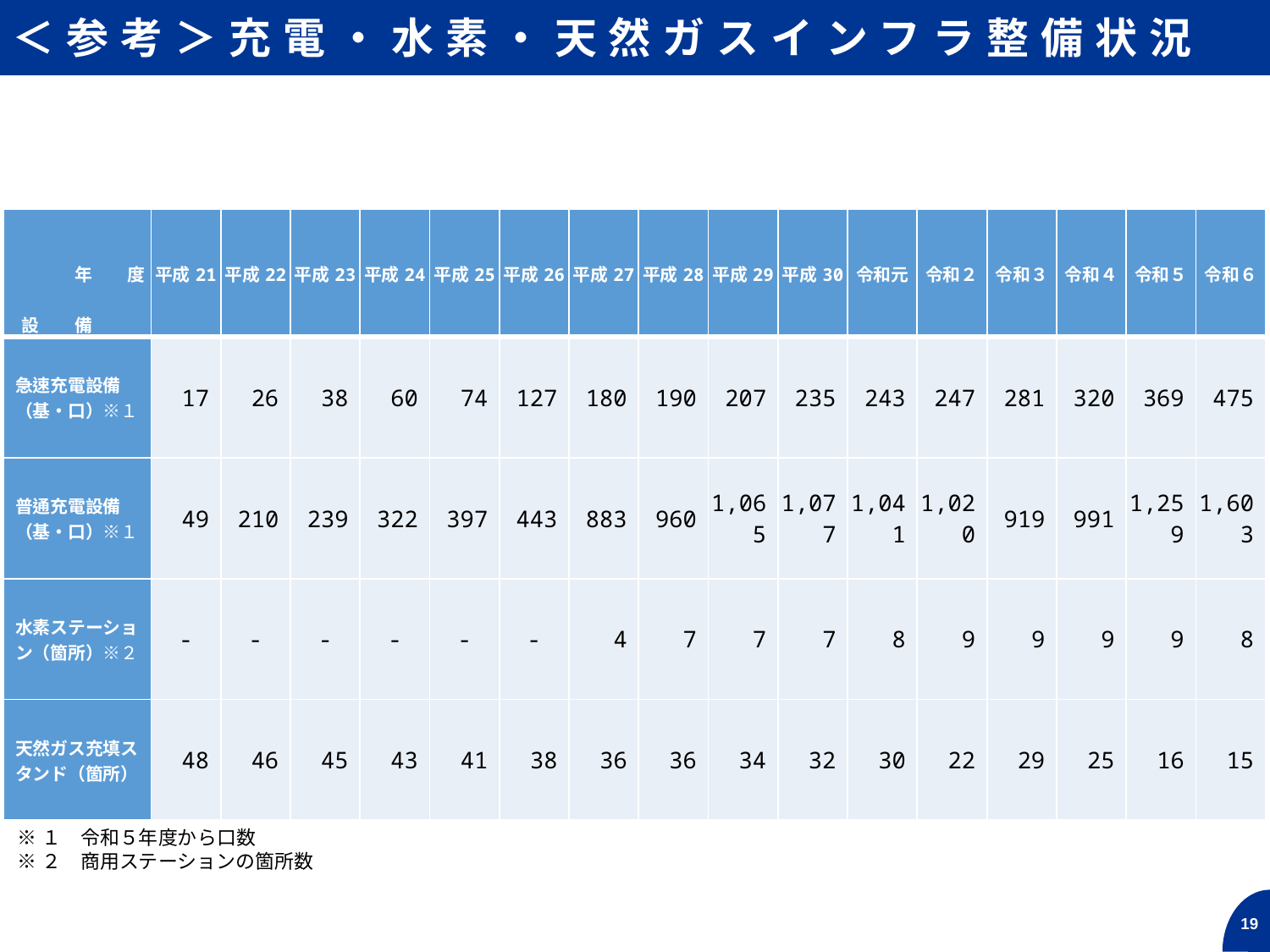

＜参考＞充電・水素・天然ガスインフラ整備状況
| 年　　度 　設　　備 | 平成21 | 平成22 | 平成23 | 平成24 | 平成25 | 平成26 | 平成27 | 平成28 | 平成29 | 平成30 | 令和元 | 令和２ | 令和３ | 令和４ | 令和５ | 令和６ |
| --- | --- | --- | --- | --- | --- | --- | --- | --- | --- | --- | --- | --- | --- | --- | --- | --- |
| 急速充電設備（基・口）※１ | 17 | 26 | 38 | 60 | 74 | 127 | 180 | 190 | 207 | 235 | 243 | 247 | 281 | 320 | 369 | 475 |
| 普通充電設備（基・口）※１ | 49 | 210 | 239 | 322 | 397 | 443 | 883 | 960 | 1,065 | 1,077 | 1,041 | 1,020 | 919 | 991 | 1,259 | 1,603 |
| 水素ステーション（箇所）※２ | - | - | - | - | - | - | 4 | 7 | 7 | 7 | 8 | 9 | 9 | 9 | 9 | 8 |
| 天然ガス充填スタンド（箇所） | 48 | 46 | 45 | 43 | 41 | 38 | 36 | 36 | 34 | 32 | 30 | 22 | 29 | 25 | 16 | 15 |
※１　令和５年度から口数
※２　商用ステーションの箇所数